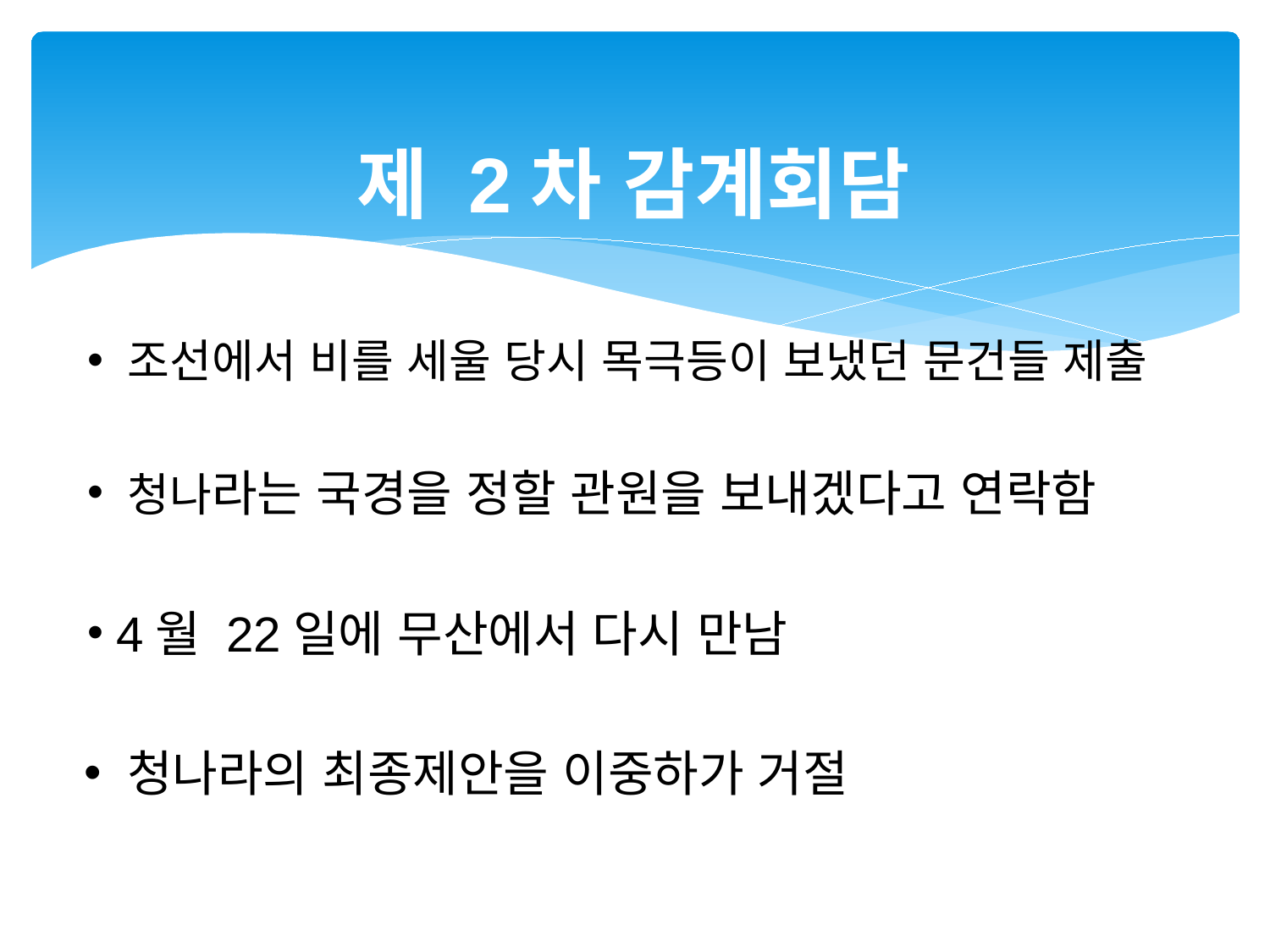

# 제 2차 감계회담
 조선에서 비를 세울 당시 목극등이 보냈던 문건들 제출

 청나라는 국경을 정할 관원을 보내겠다고 연락함

 4월 22일에 무산에서 다시 만남

 청나라의 최종제안을 이중하가 거절